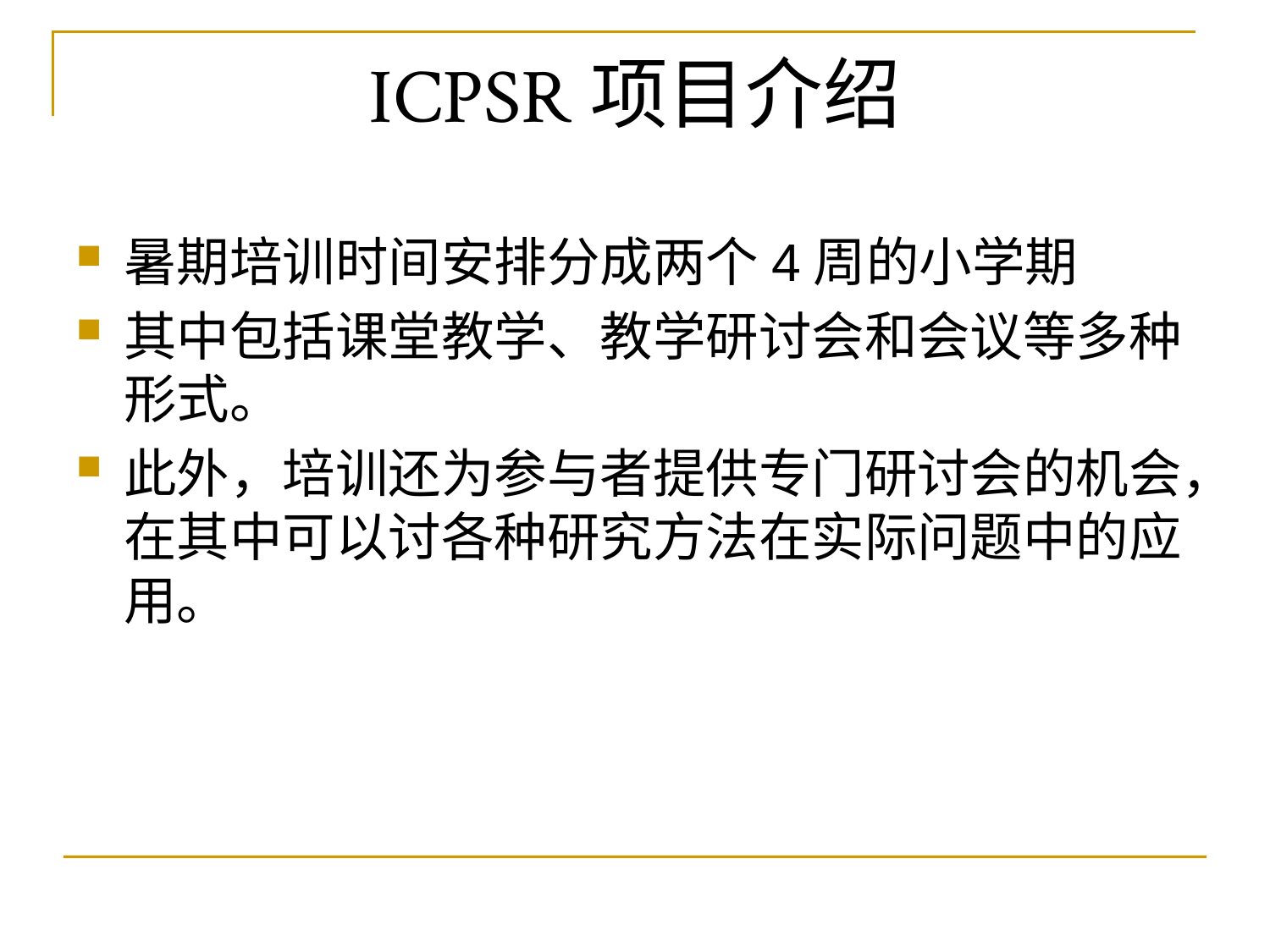

# ICPSR项目介绍
暑期培训时间安排分成两个4周的小学期
其中包括课堂教学、教学研讨会和会议等多种形式。
此外，培训还为参与者提供专门研讨会的机会，在其中可以讨各种研究方法在实际问题中的应用。